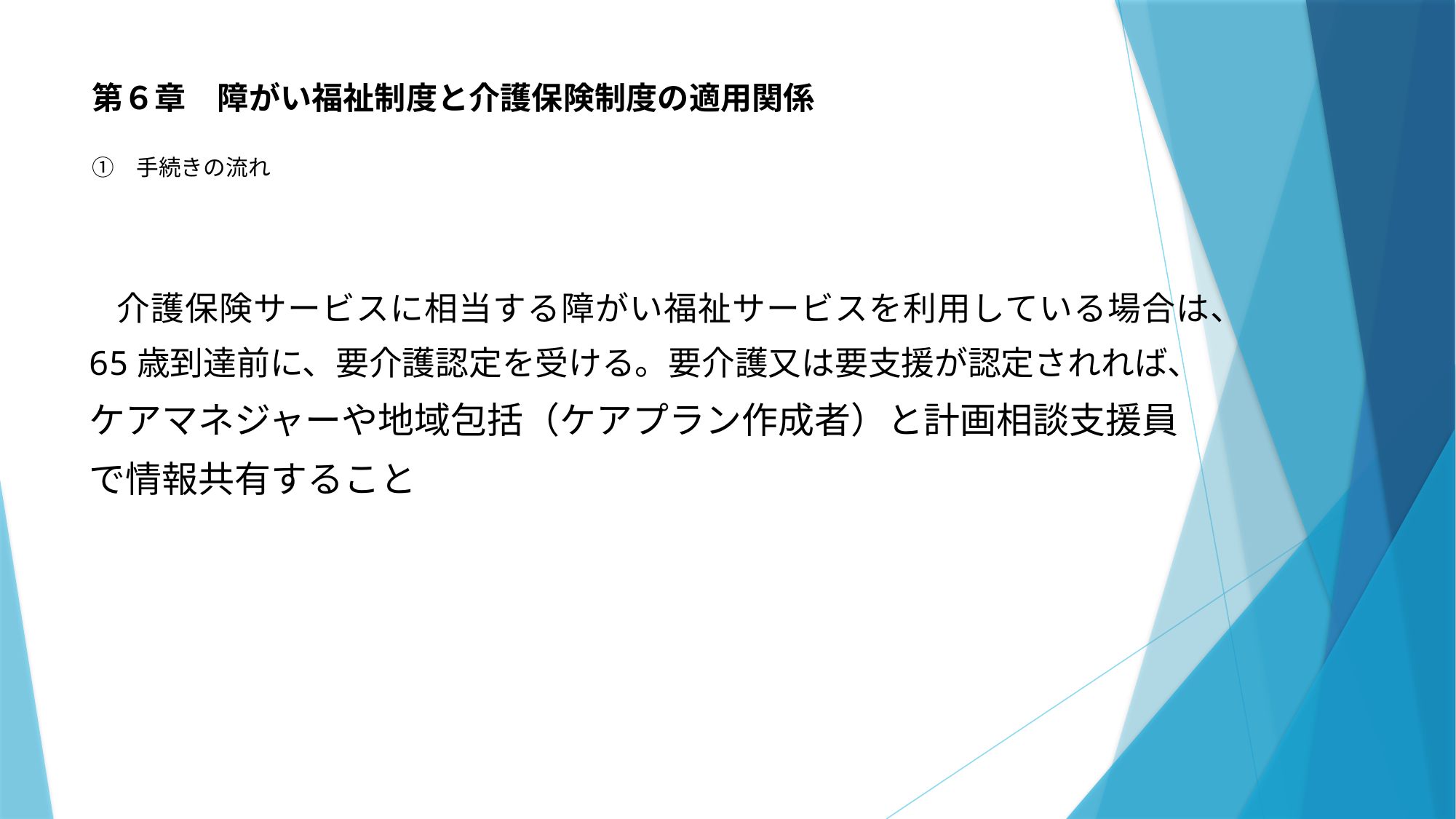

# 第６章　障がい福祉制度と介護保険制度の適用関係 ①　手続きの流れ
　介護保険サービスに相当する障がい福祉サービスを利用している場合は、
65歳到達前に、要介護認定を受ける。要介護又は要支援が認定されれば、
ケアマネジャーや地域包括（ケアプラン作成者）と計画相談支援員
で情報共有すること